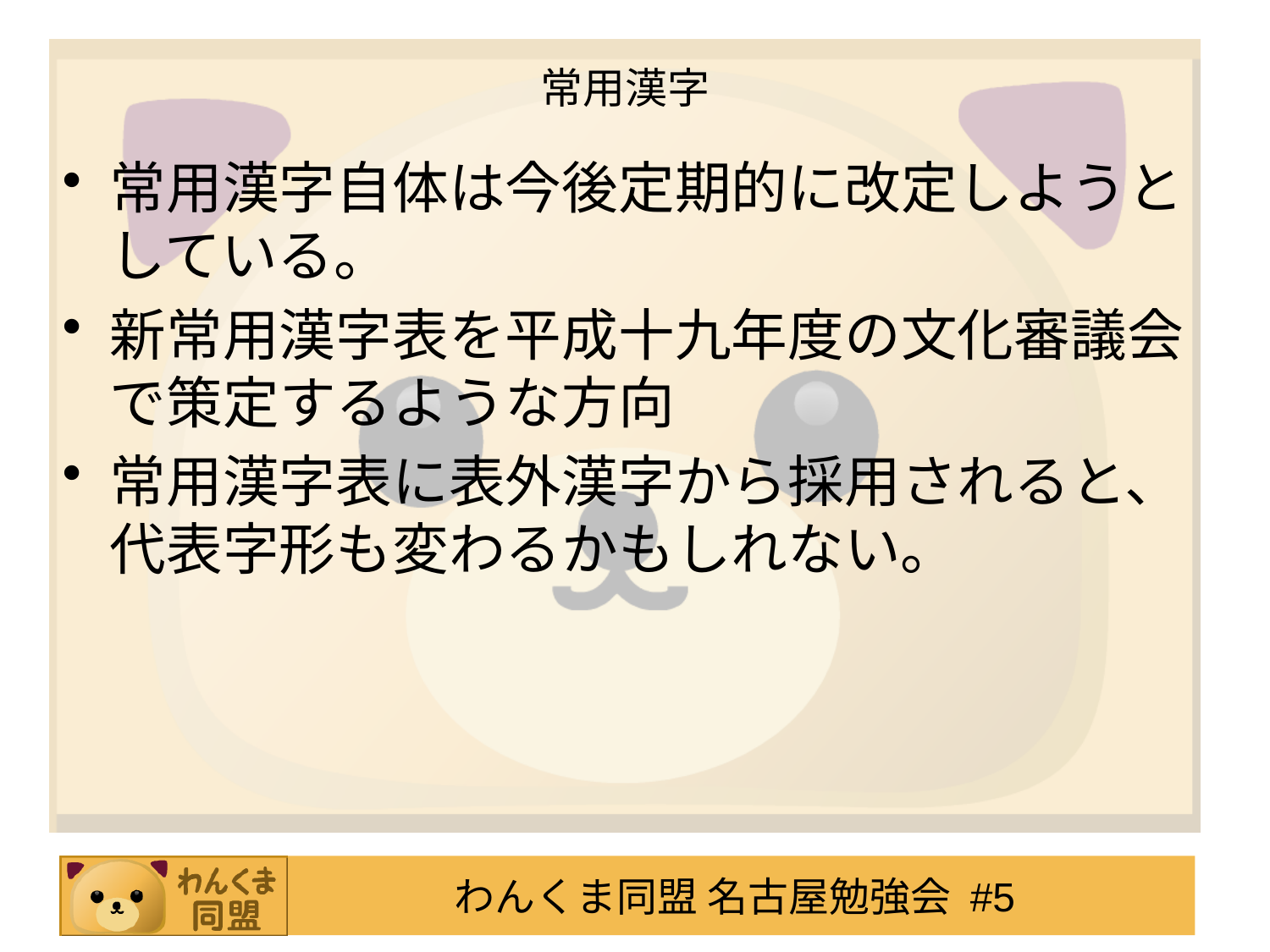

# 常用漢字
常用漢字自体は今後定期的に改定しようとしている。
新常用漢字表を平成十九年度の文化審議会で策定するような方向
常用漢字表に表外漢字から採用されると、代表字形も変わるかもしれない。